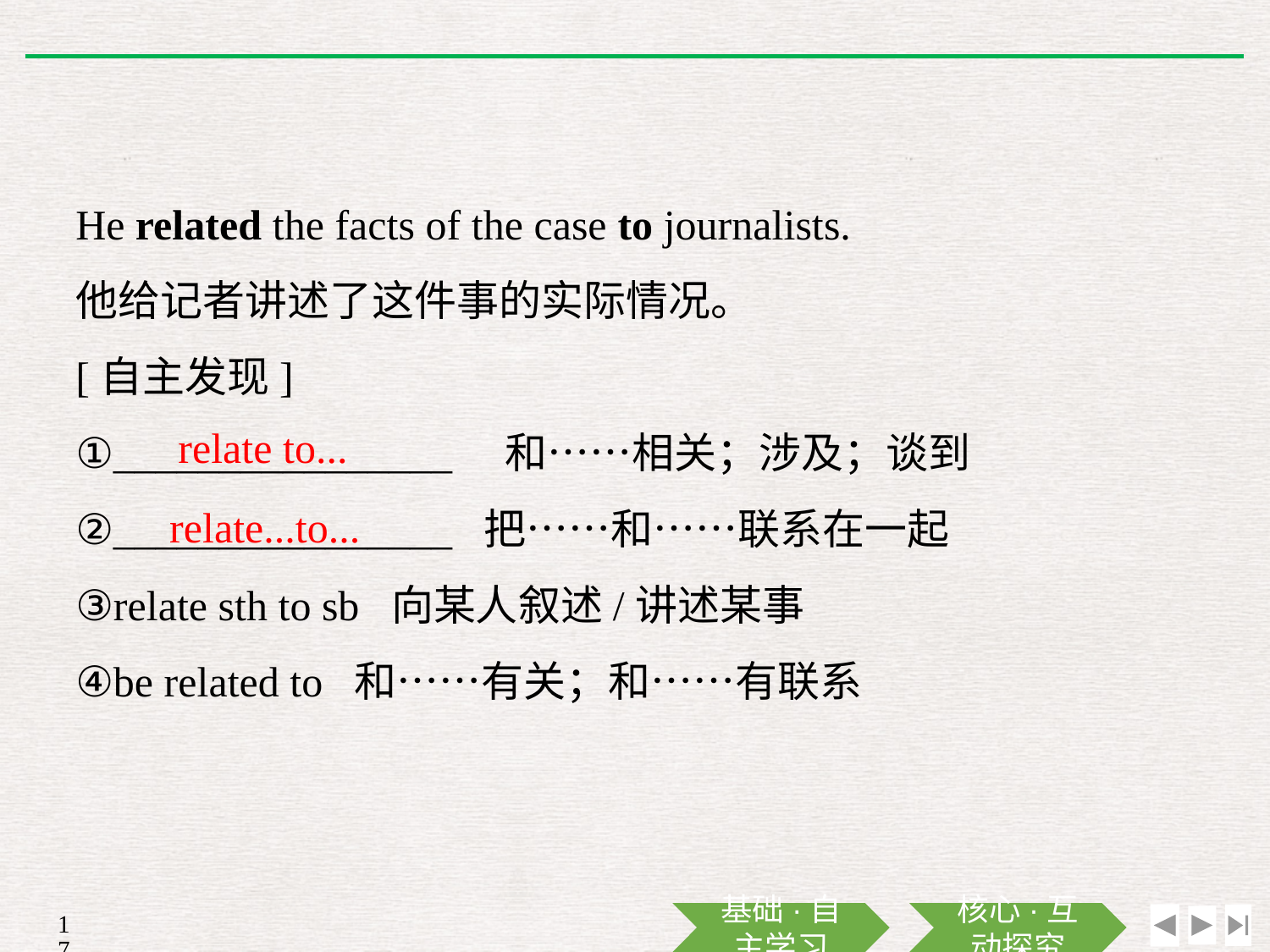

He related the facts of the case to journalists.
他给记者讲述了这件事的实际情况。
[自主发现]
①________________　和……相关；涉及；谈到
②________________  把……和……联系在一起
③relate sth to sb  向某人叙述/讲述某事
④be related to  和……有关；和……有联系
relate to...
relate...to...